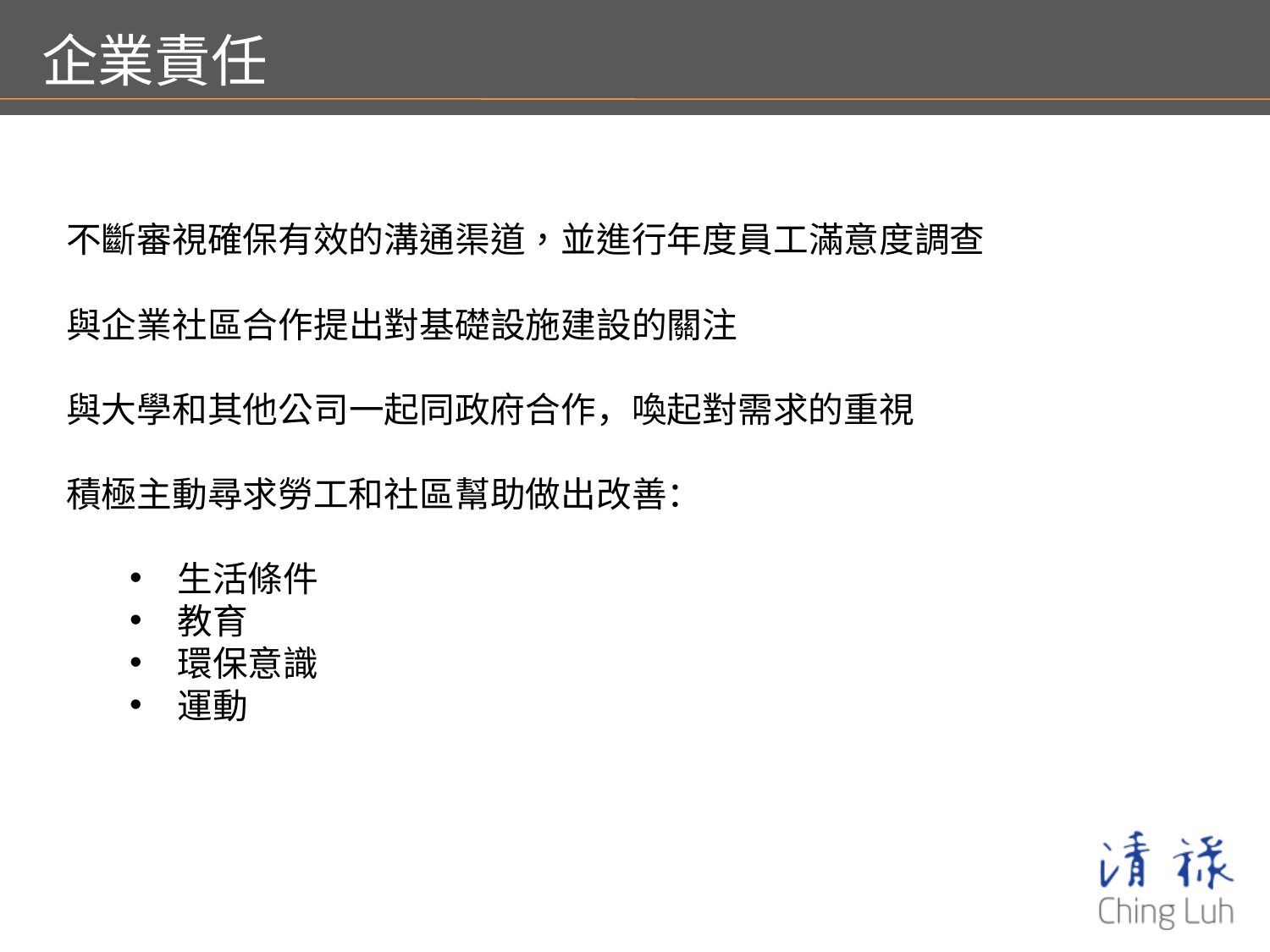

企業責任
不斷審視確保有效的溝通渠道，並進行年度員工滿意度調查

與企業社區合作提出對基礎設施建設的關注

與大學和其他公司一起同政府合作，喚起對需求的重視

積極主動尋求勞工和社區幫助做出改善：

生活條件
教育
環保意識
運動